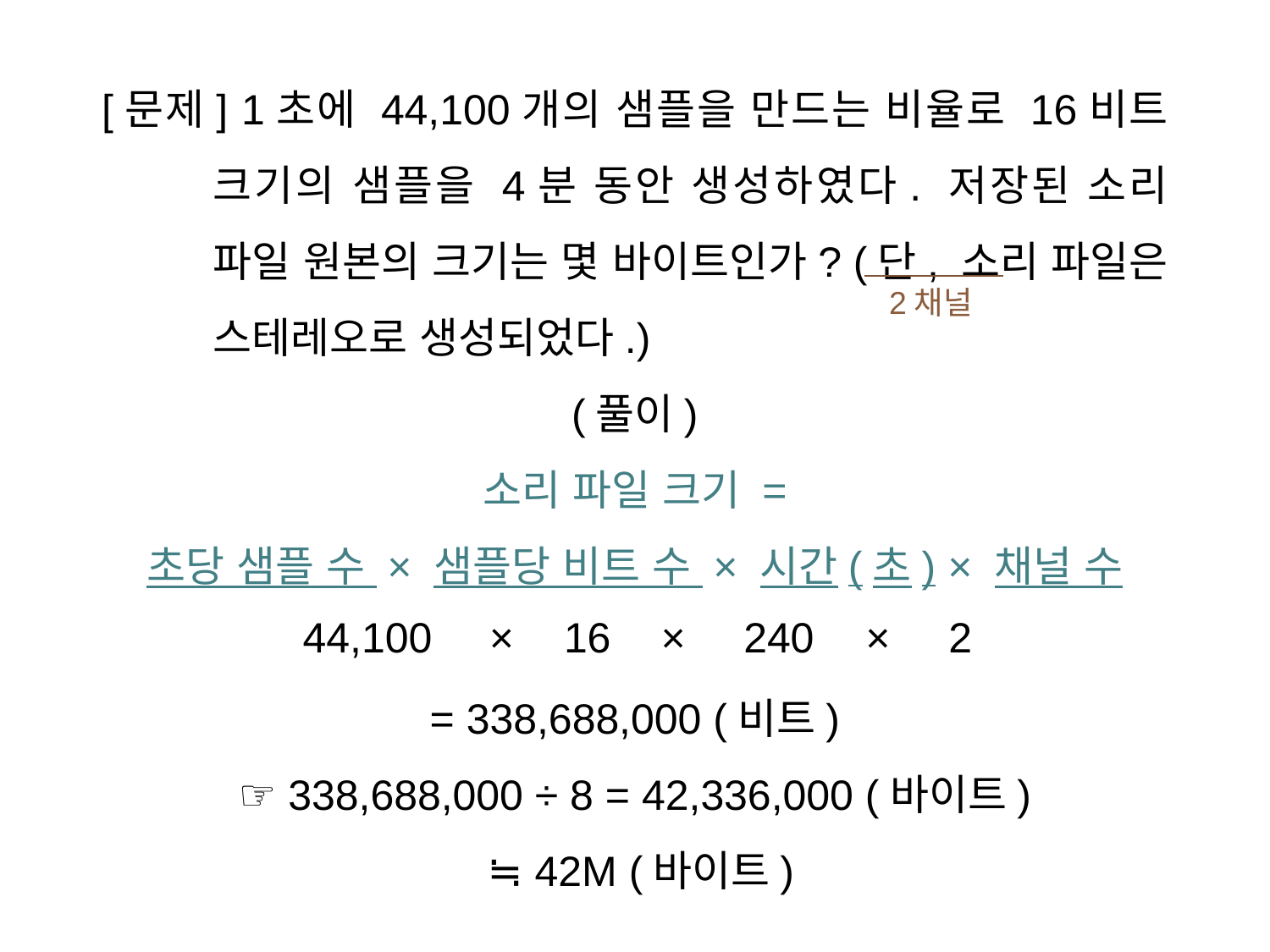

[문제] 1초에 44,100개의 샘플을 만드는 비율로 16비트 크기의 샘플을 4분 동안 생성하였다. 저장된 소리 파일 원본의 크기는 몇 바이트인가? (단, 소리 파일은 스테레오로 생성되었다.)
(풀이)
소리 파일 크기 =
초당 샘플 수 × 샘플당 비트 수 × 시간(초) × 채널 수

= 338,688,000 (비트)
☞ 338,688,000 ÷ 8 = 42,336,000 (바이트)
 ≒ 42M (바이트)
2채널
44,100
×
16
×
240
×
2